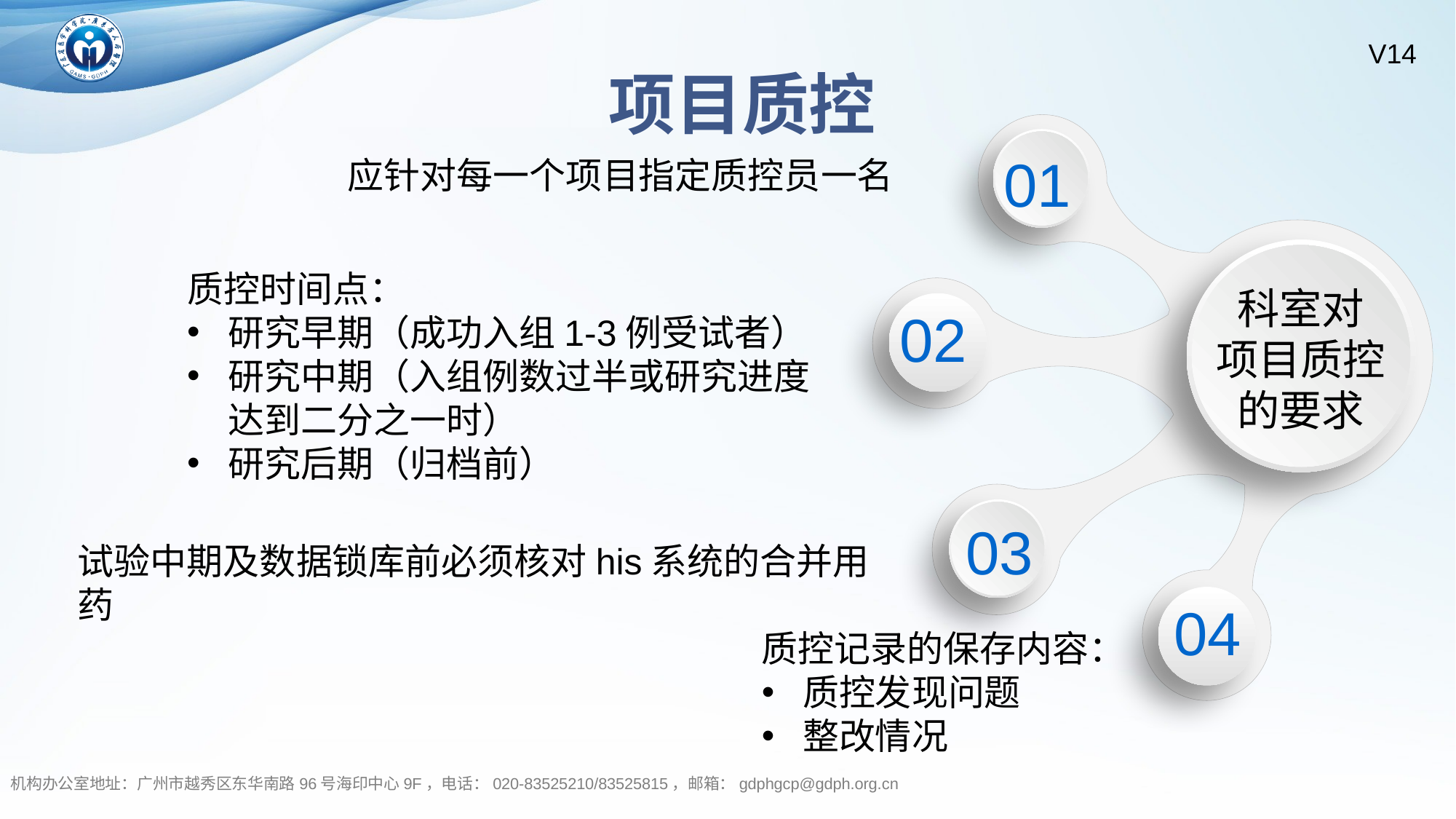

项目质控

01
科室对
项目质控的要求
03
应针对每一个项目指定质控员一名
质控时间点：
研究早期（成功入组1-3例受试者）
研究中期（入组例数过半或研究进度达到二分之一时）
研究后期（归档前）
02
试验中期及数据锁库前必须核对his系统的合并用药
04
质控记录的保存内容：
质控发现问题
整改情况
机构办公室地址：广州市越秀区东华南路96号海印中心9F，电话：020-83525210/83525815，邮箱：gdphgcp@gdph.org.cn
34